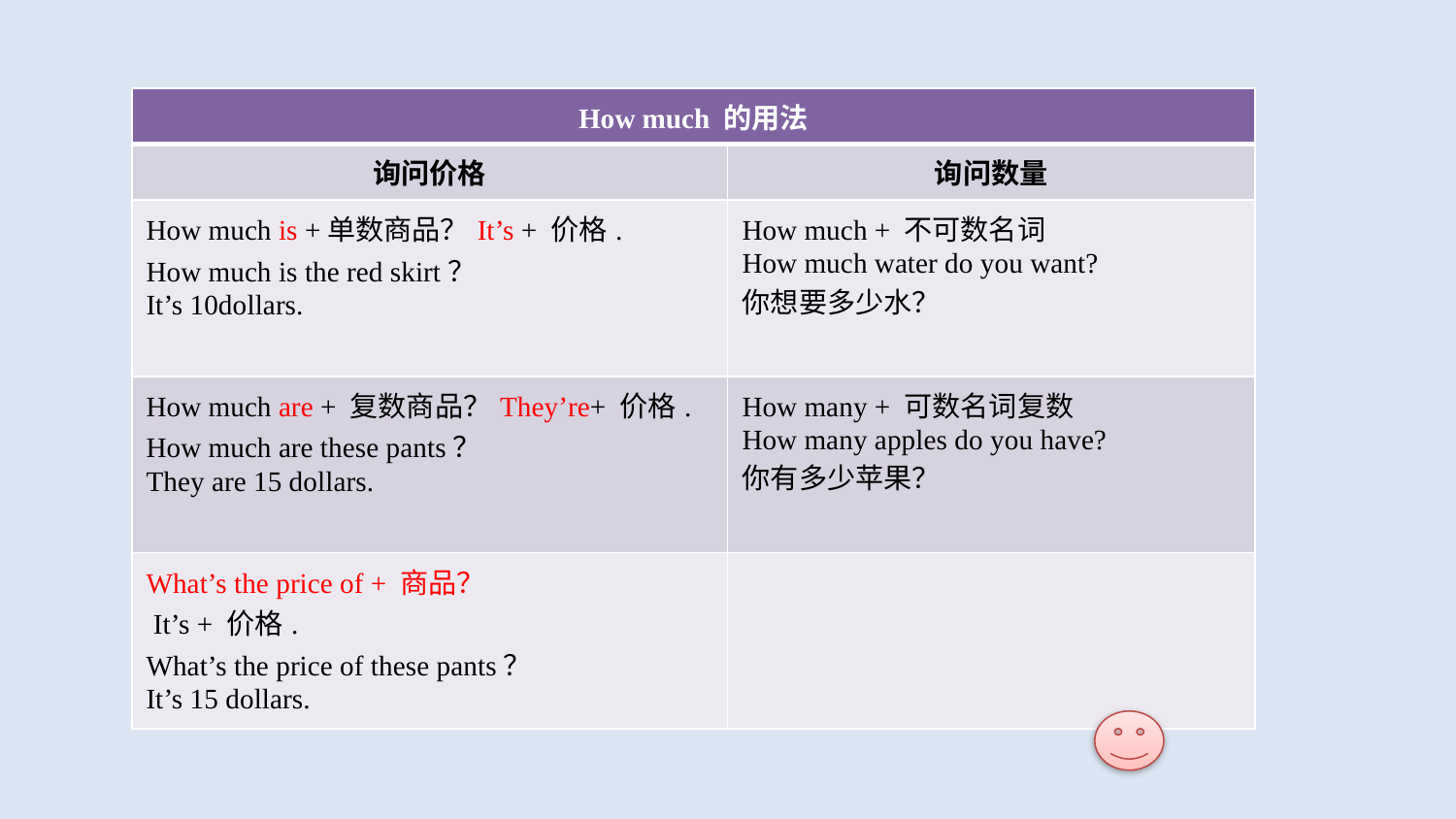

| How much 的用法 |  |
| --- | --- |
| 询问价格 | 询问数量 |
| How much is +单数商品？It’s + 价格. How much is the red skirt？ It’s 10dollars. | How much + 不可数名词 How much water do you want? 你想要多少水？ |
| How much are + 复数商品？They’re+ 价格. How much are these pants？ They are 15 dollars. | How many + 可数名词复数 How many apples do you have? 你有多少苹果？ |
| What’s the price of + 商品？ It’s + 价格. What’s the price of these pants？ It’s 15 dollars. |  |